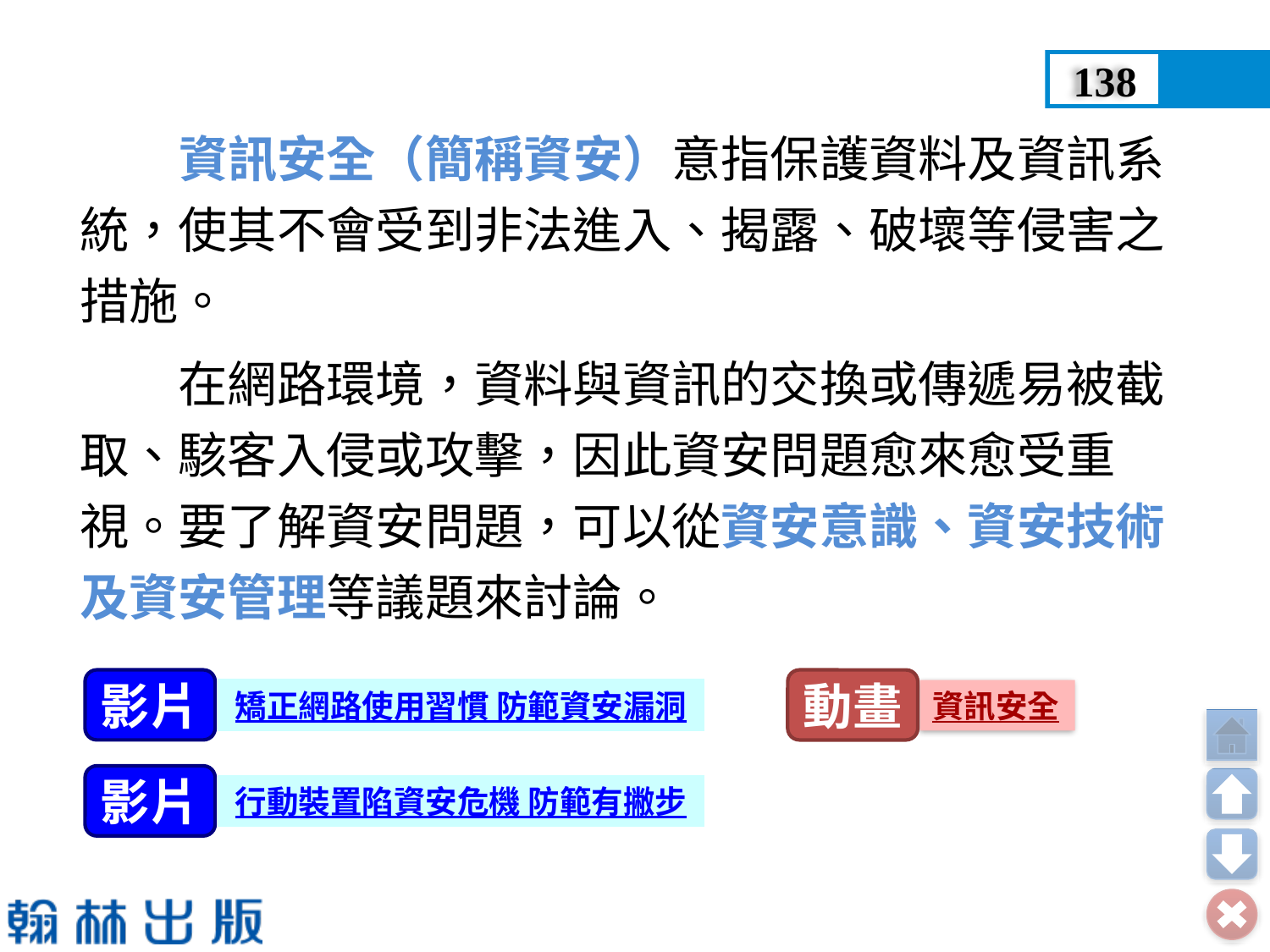

138
　　資訊安全（簡稱資安）意指保護資料及資訊系統，使其不會受到非法進入、揭露、破壞等侵害之措施。
　　在網路環境，資料與資訊的交換或傳遞易被截取、駭客入侵或攻擊，因此資安問題愈來愈受重視。要了解資安問題，可以從資安意識、資安技術及資安管理等議題來討論。
影片
動畫
矯正網路使用習慣 防範資安漏洞
資訊安全
影片
行動裝置陷資安危機 防範有撇步